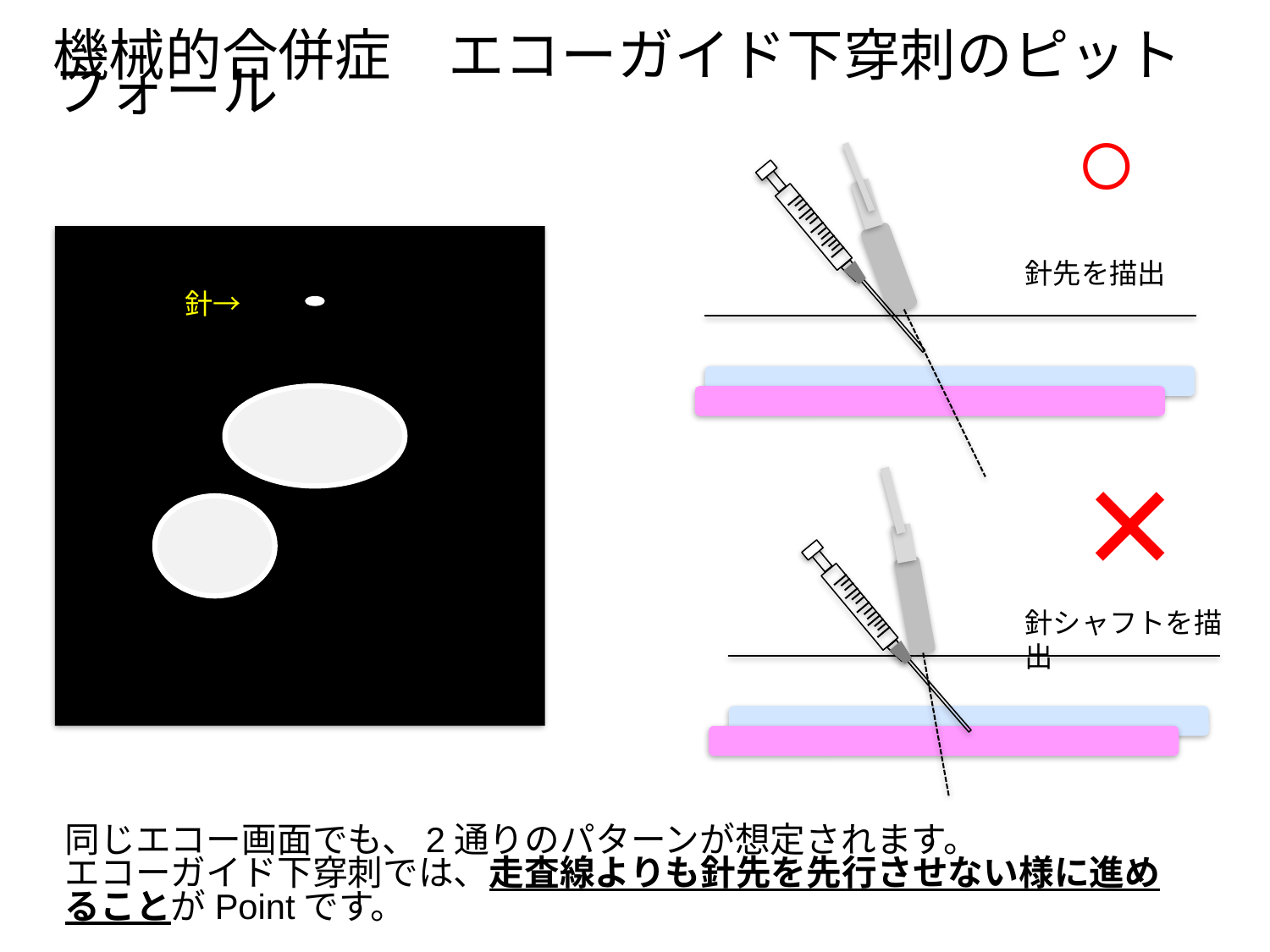

# 機械的合併症　エコーガイド下穿刺のピットフォール

○

針先を描出
針→

×

針シャフトを描出

同じエコー画面でも、2通りのパターンが想定されます。
エコーガイド下穿刺では、走査線よりも針先を先行させない様に進めることがPointです。